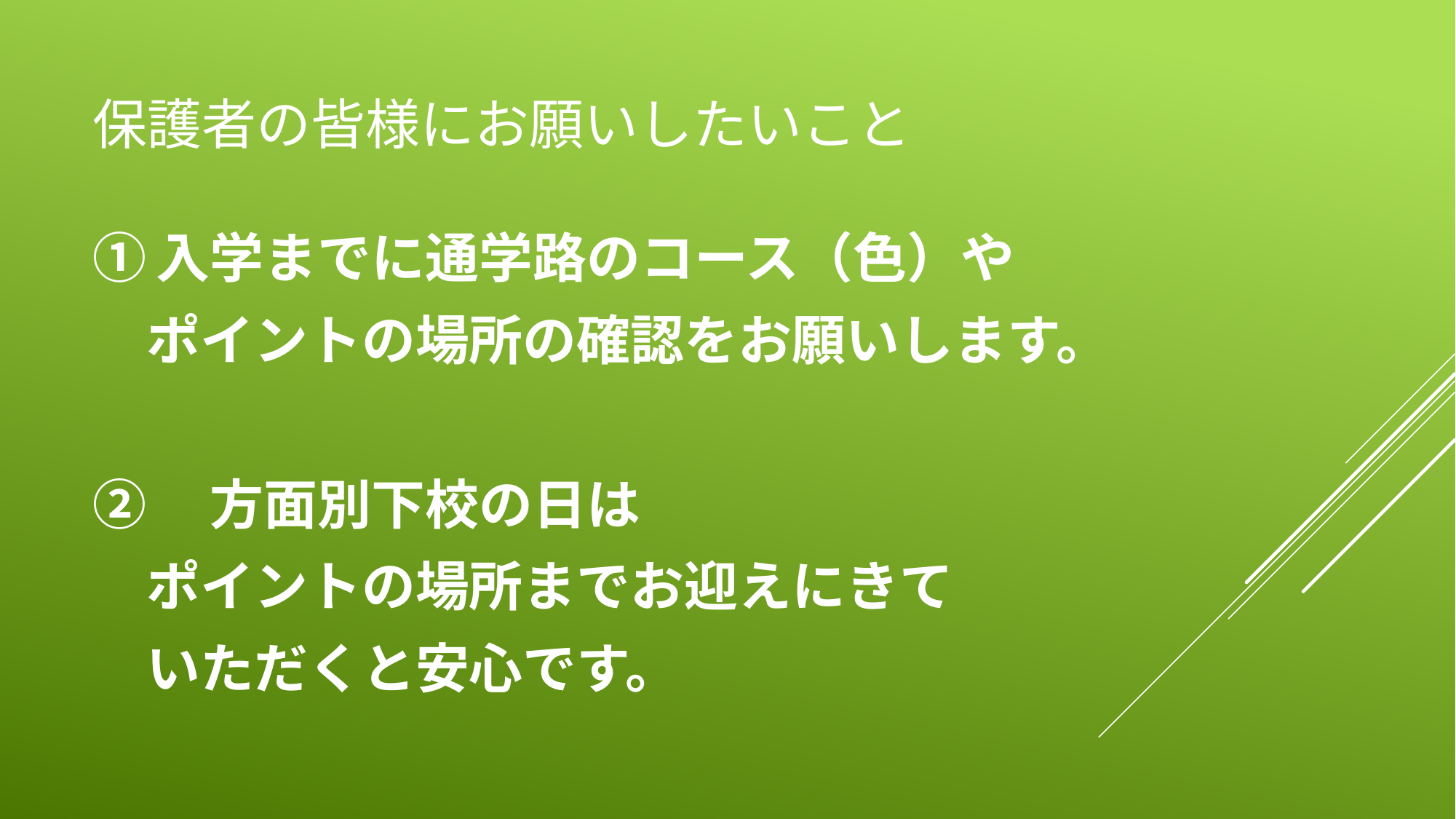

# 保護者の皆様にお願いしたいこと
①入学までに通学路のコース（色）や
　ポイントの場所の確認をお願いします。

②　方面別下校の日は
　ポイントの場所までお迎えにきて
　いただくと安心です。